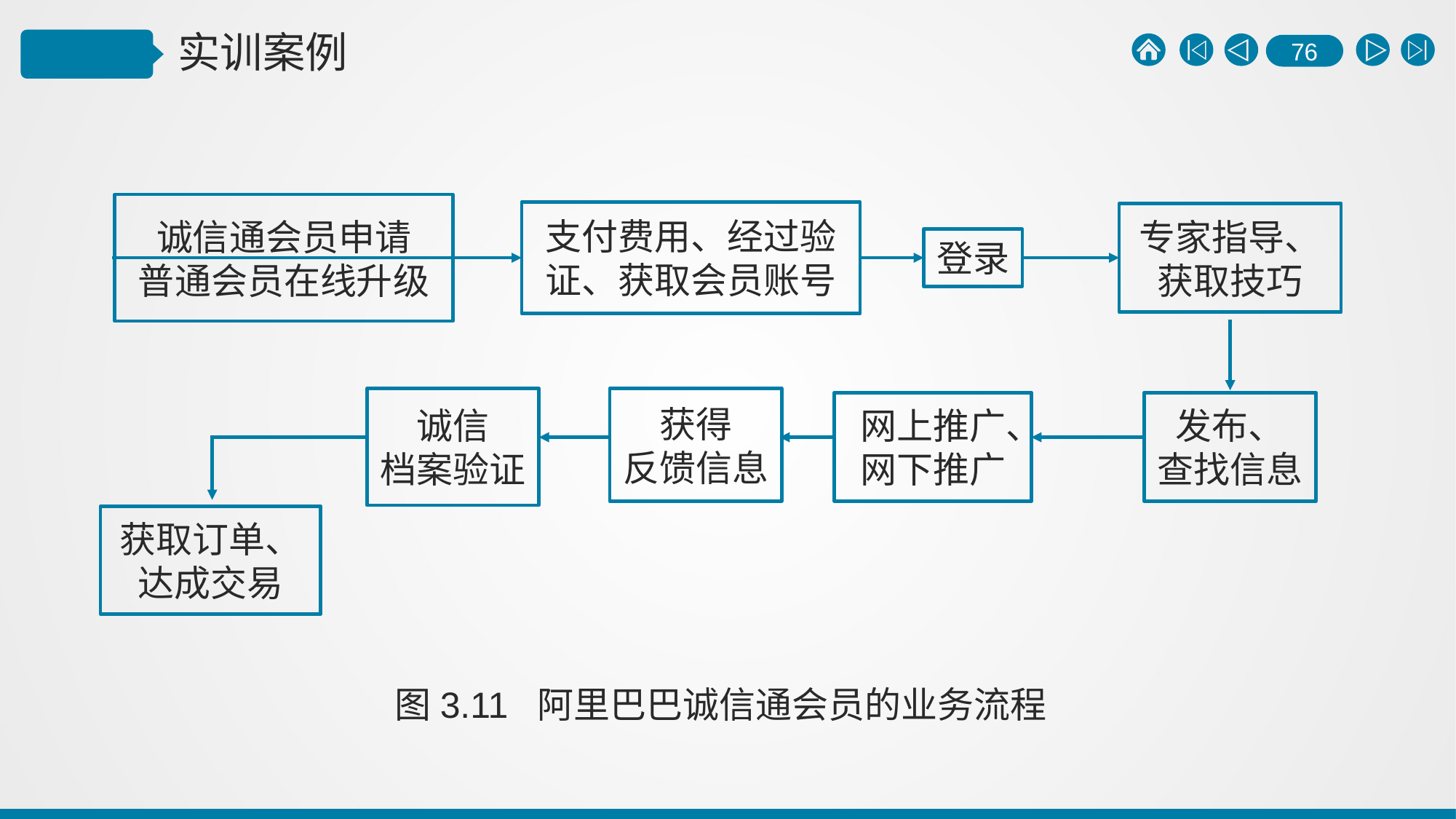

诚信通会员申请
普通会员在线升级
支付费用、经过验证、获取会员账号
专家指导、获取技巧
登录
诚信
档案验证
获得
反馈信息
网上推广、网下推广
发布、
查找信息
获取订单、
达成交易
图3.11  阿里巴巴诚信通会员的业务流程